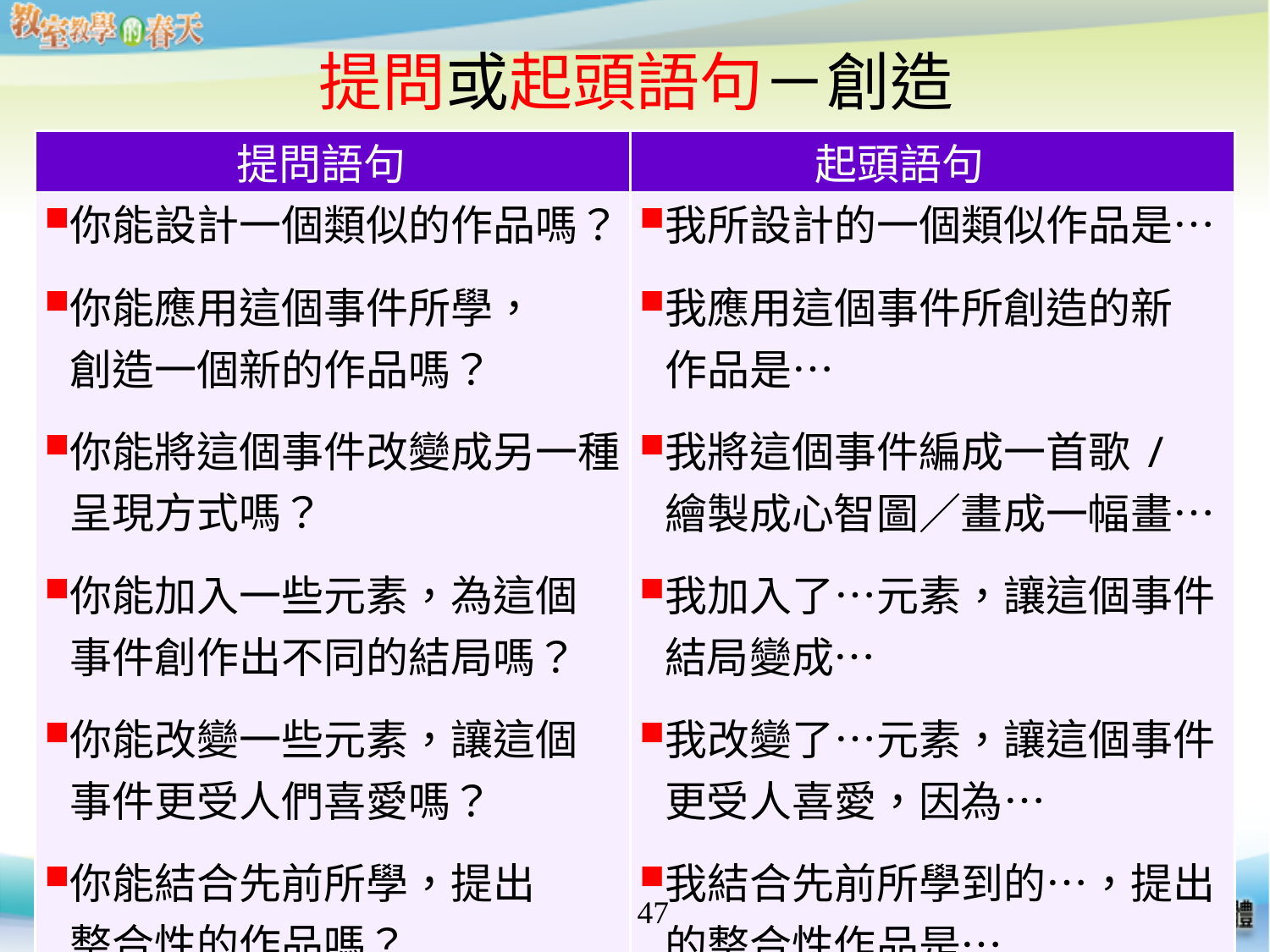

# 提問或起頭語句－創造
| 提問語句 | 起頭語句 |
| --- | --- |
| 你能設計一個類似的作品嗎？ 你能應用這個事件所學， 創造一個新的作品嗎？ 你能將這個事件改變成另一種呈現方式嗎？ 你能加入一些元素，為這個 事件創作出不同的結局嗎？ 你能改變一些元素，讓這個 事件更受人們喜愛嗎？ 你能結合先前所學，提出 整合性的作品嗎？ | 我所設計的一個類似作品是… 我應用這個事件所創造的新 作品是… 我將這個事件編成一首歌/ 繪製成心智圖／畫成一幅畫… 我加入了…元素，讓這個事件 結局變成… 我改變了…元素，讓這個事件 更受人喜愛，因為… 我結合先前所學到的…，提出 的整合性作品是… |
47